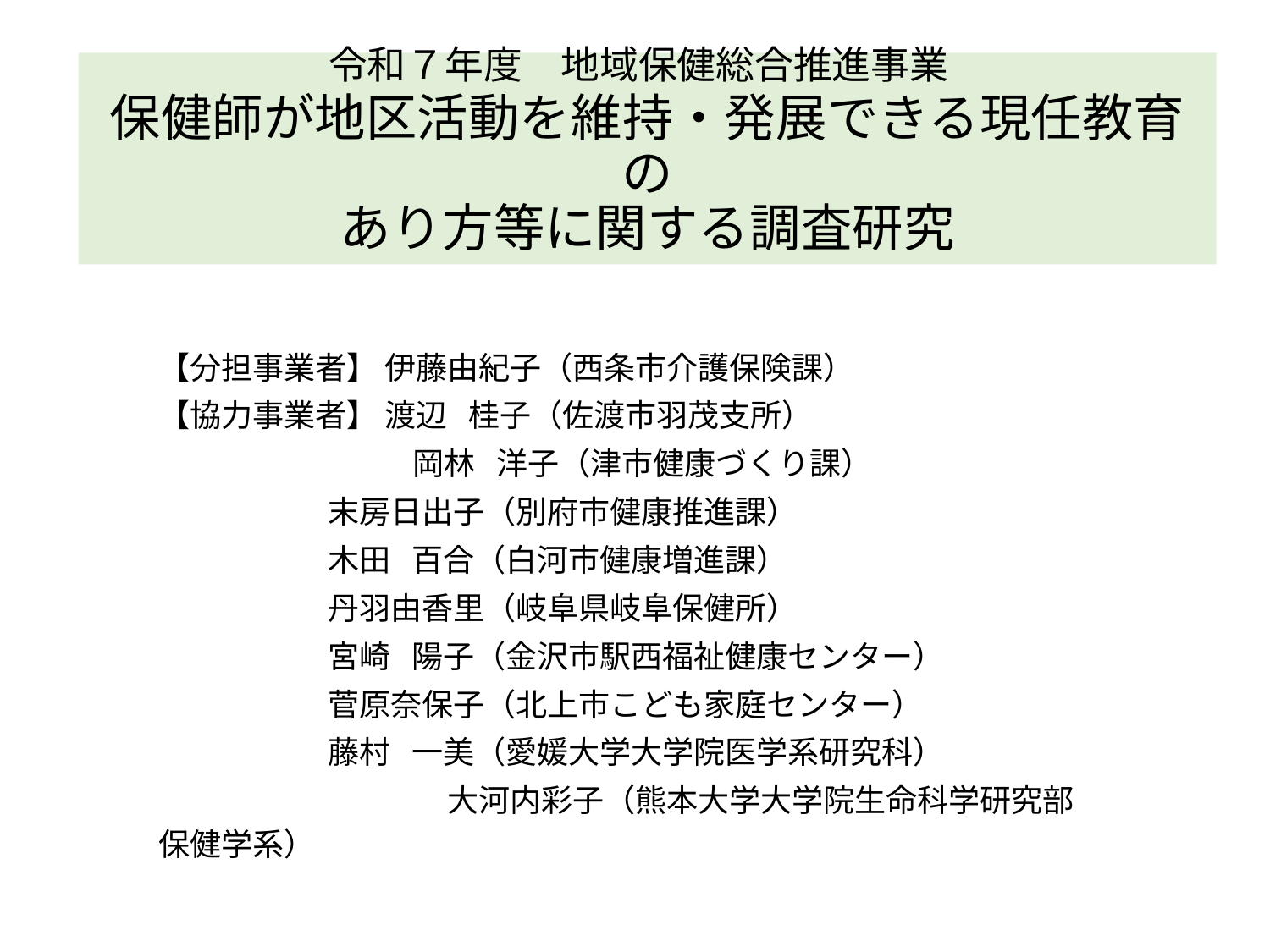

# 令和７年度　地域保健総合推進事業  保健師が地区活動を維持・発展できる現任教育の あり方等に関する調査研究
【分担事業者】 伊藤由紀子（西条市介護保険課）
【協力事業者】 渡辺   桂子（佐渡市羽茂支所）
　　　　　    　　 岡林   洋子（津市健康づくり課）
               　　末房日出子（別府市健康推進課）
               　　木田   百合（白河市健康増進課）
               　　丹羽由香里（岐阜県岐阜保健所）
               　　宮崎   陽子（金沢市駅西福祉健康センター）
               　　菅原奈保子（北上市こども家庭センター）
               　　藤村   一美（愛媛大学大学院医学系研究科）
　　　　　　　　　 大河内彩子（熊本大学大学院生命科学研究部保健学系）